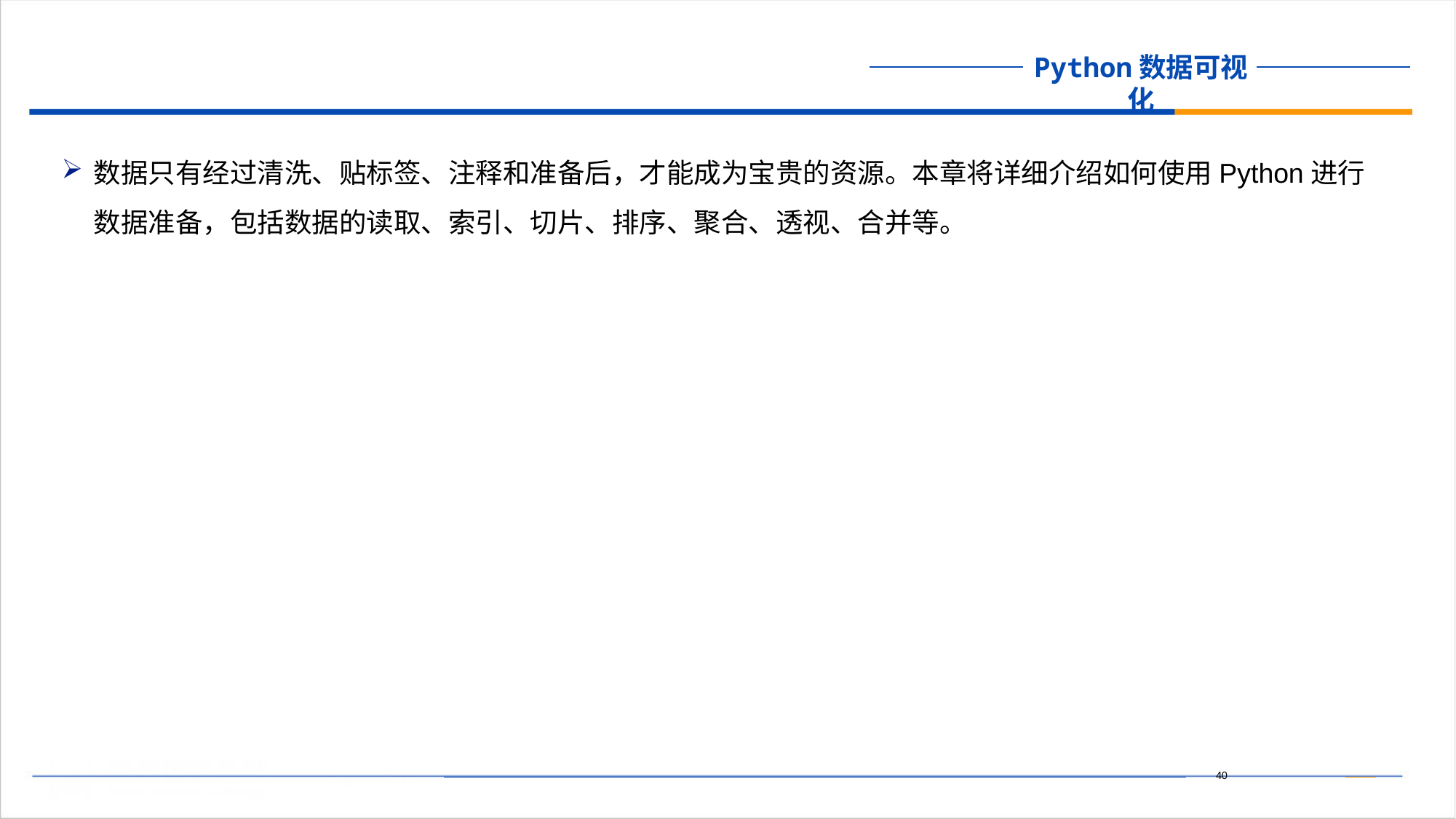

数据只有经过清洗、贴标签、注释和准备后，才能成为宝贵的资源。本章将详细介绍如何使用Python进行数据准备，包括数据的读取、索引、切片、排序、聚合、透视、合并等。